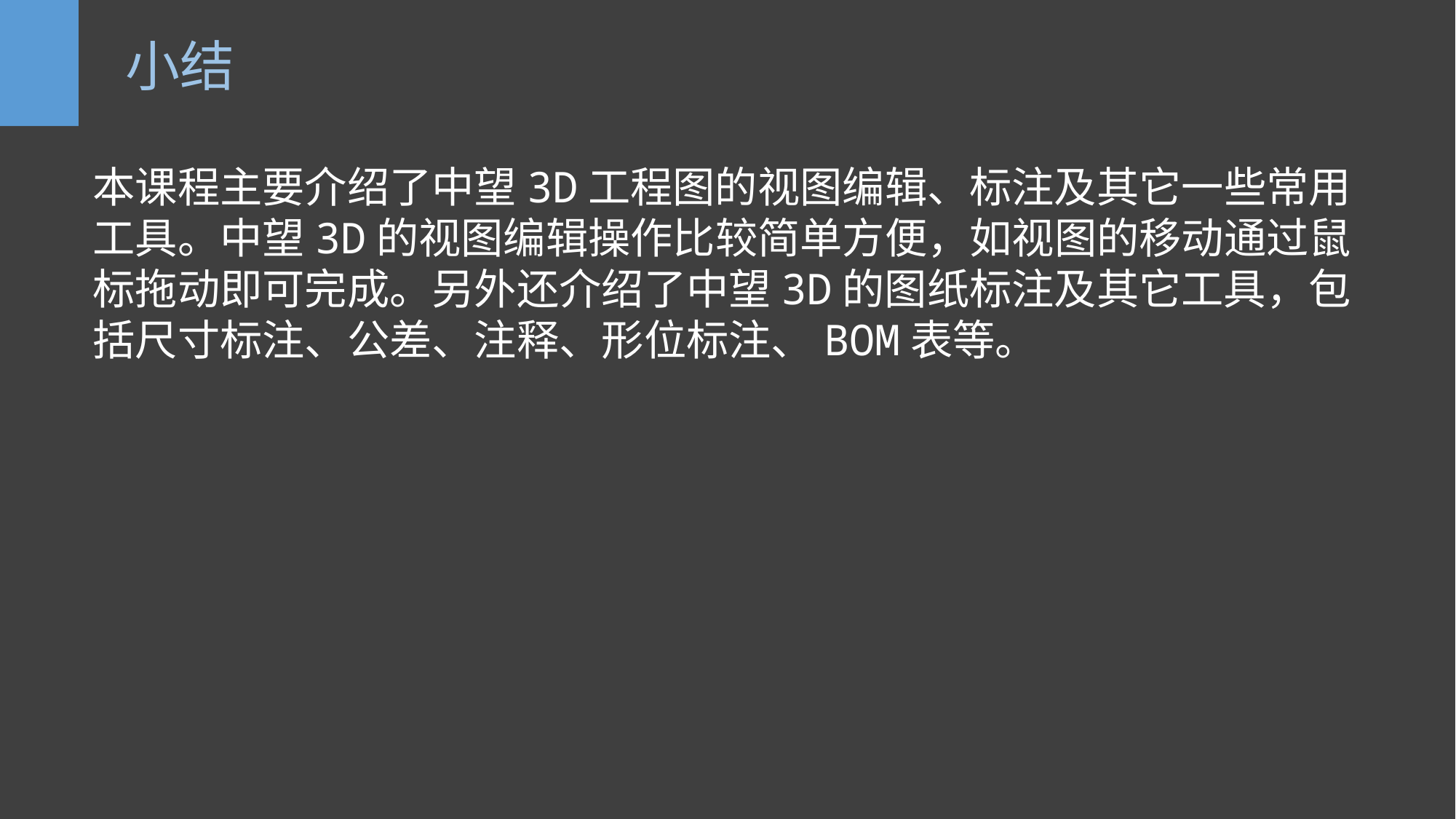

# 小结
本课程主要介绍了中望3D工程图的视图编辑、标注及其它一些常用工具。中望3D的视图编辑操作比较简单方便，如视图的移动通过鼠标拖动即可完成。另外还介绍了中望3D的图纸标注及其它工具，包括尺寸标注、公差、注释、形位标注、BOM表等。